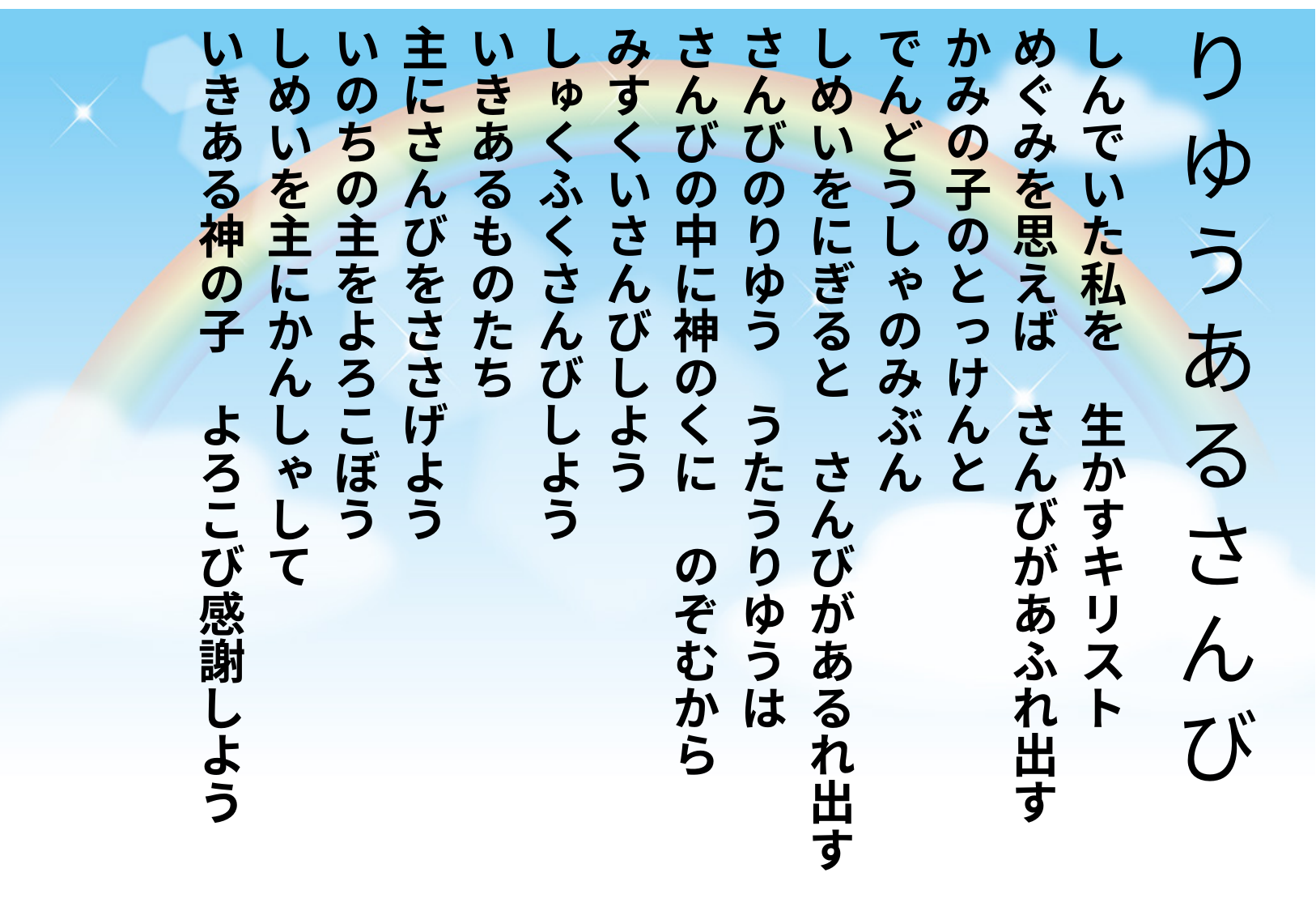

しんでいた私を　生かすキリスト
めぐみを思えば　さんびがあふれ出す
かみの子のとっけんと
でんどうしゃのみぶん
しめいをにぎると　さんびがあるれ出す
さんびのりゆう　うたうりゆうは
さんびの中に神のくに　のぞむから
みすくいさんびしよう
しゅくふくさんびしよう
いきあるものたち
主にさんびをささげよう
いのちの主をよろこぼう
しめいを主にかんしゃして
いきある神の子　よろこび感謝しよう

り
ゆ
う
あ
る
さ
ん
び